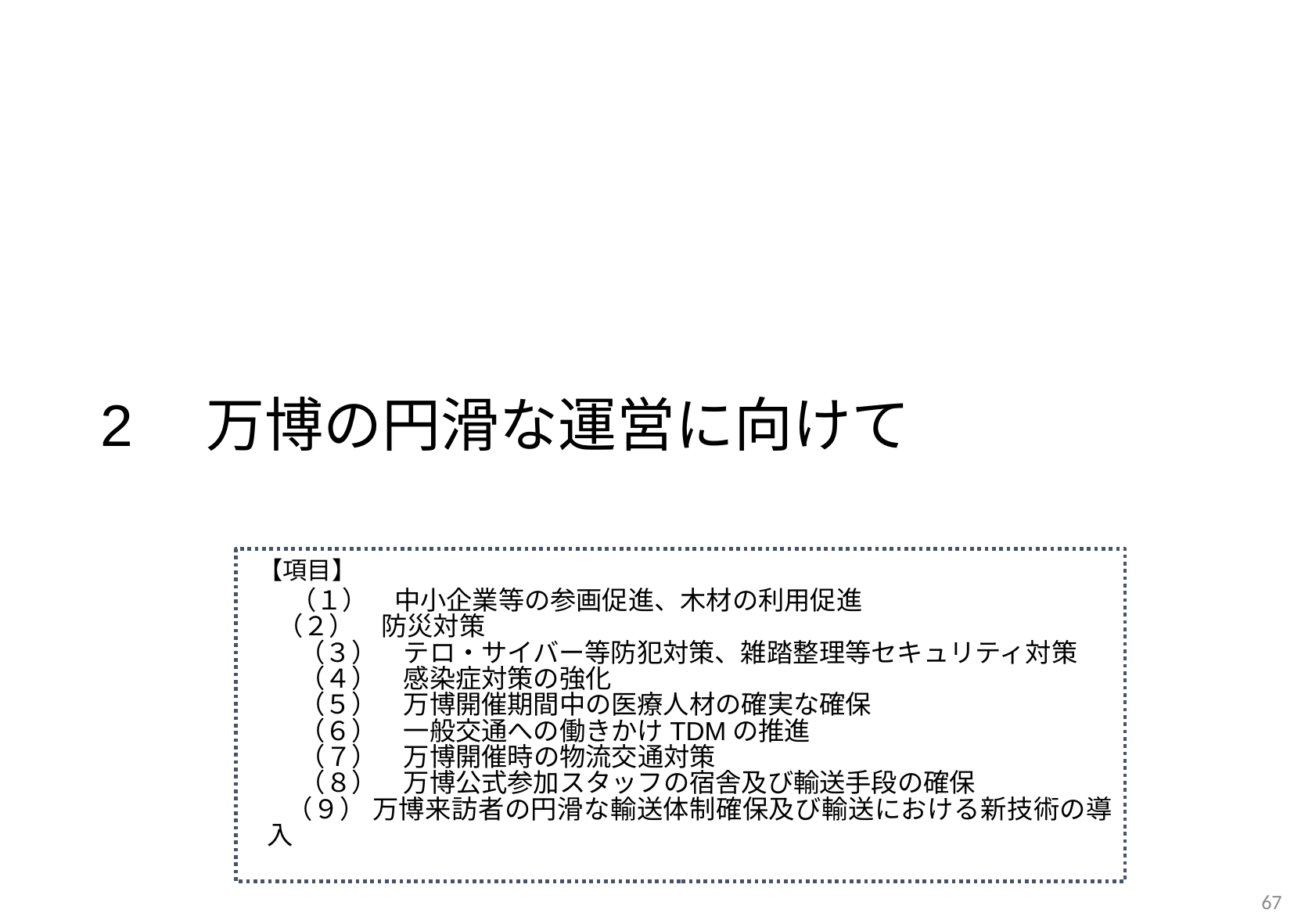

2　万博の円滑な運営に向けて
【項目】
　 （１）　中小企業等の参画促進、木材の利用促進
    （２）　防災対策
　　（３）　テロ・サイバー等防犯対策、雑踏整理等セキュリティ対策
　　（４）　感染症対策の強化
　　（５）　万博開催期間中の医療人材の確実な確保
　　（６）　一般交通への働きかけTDMの推進
　　（７）　万博開催時の物流交通対策
　　（８）　万博公式参加スタッフの宿舎及び輸送手段の確保
　  （９） 万博来訪者の円滑な輸送体制確保及び輸送における新技術の導入

67